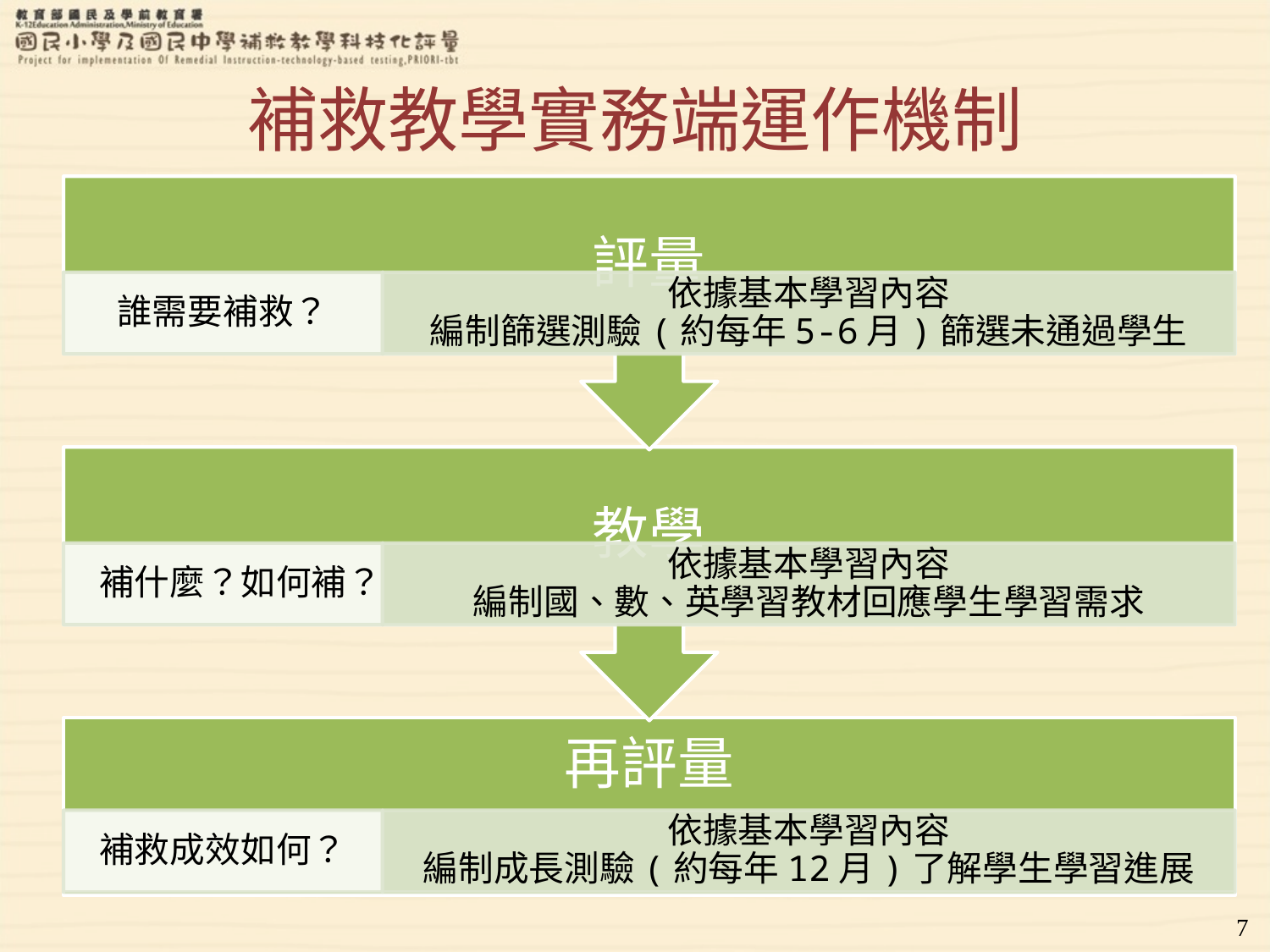

# 補救教學實務端運作機制
再評量
補救成效如何？
依據基本學習內容
編制成長測驗(約每年12月)了解學生學習進展
教學
補什麼？如何補？
依據基本學習內容
編制國、數、英學習教材回應學生學習需求
評量
誰需要補救？
依據基本學習內容
編制篩選測驗(約每年5-6月)篩選未通過學生
7